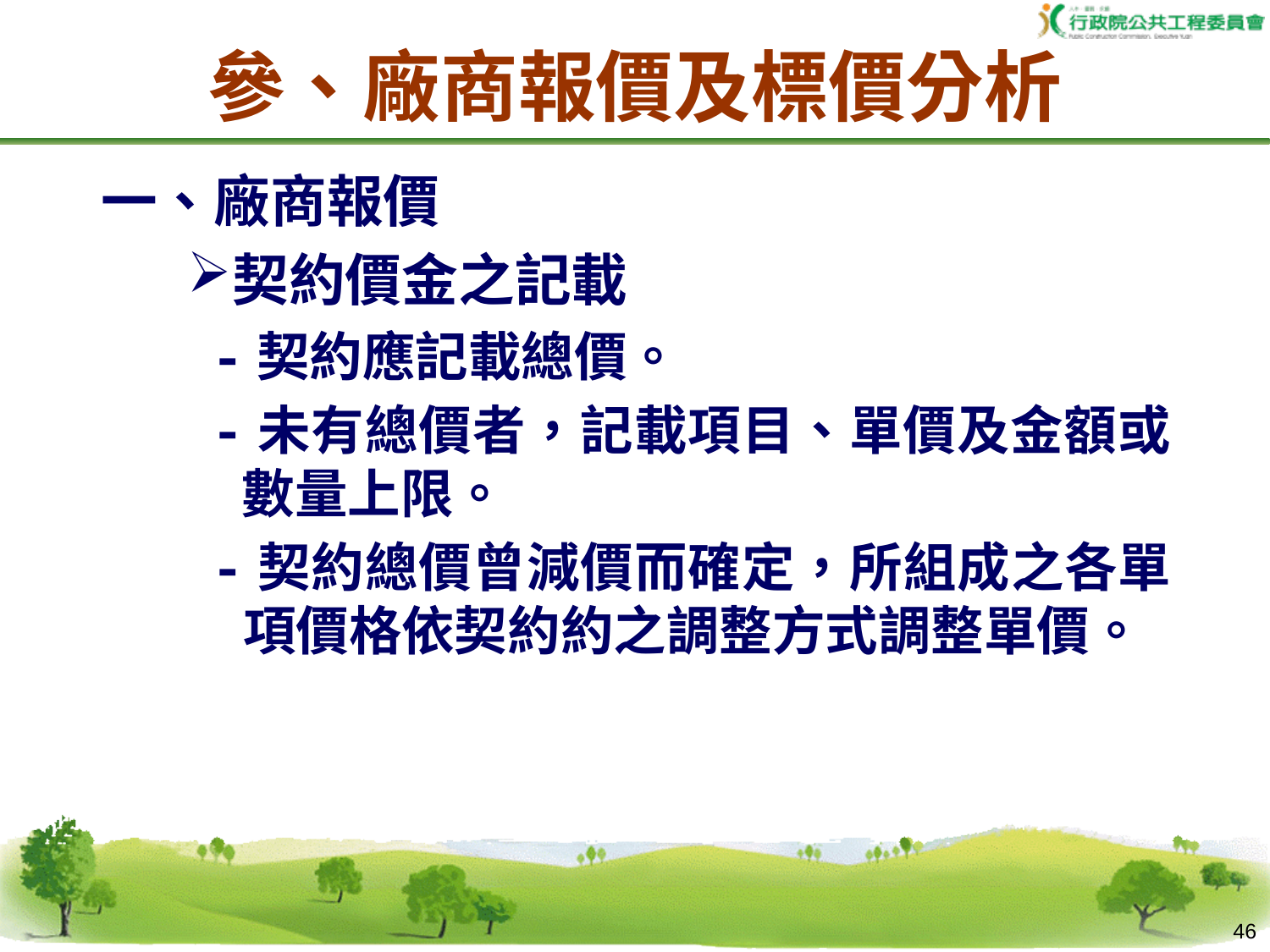

參、廠商報價及標價分析
一、廠商報價
契約價金之記載
-契約應記載總價。
-未有總價者，記載項目、單價及金額或數量上限。
-契約總價曾減價而確定，所組成之各單項價格依契約約之調整方式調整單價。
46